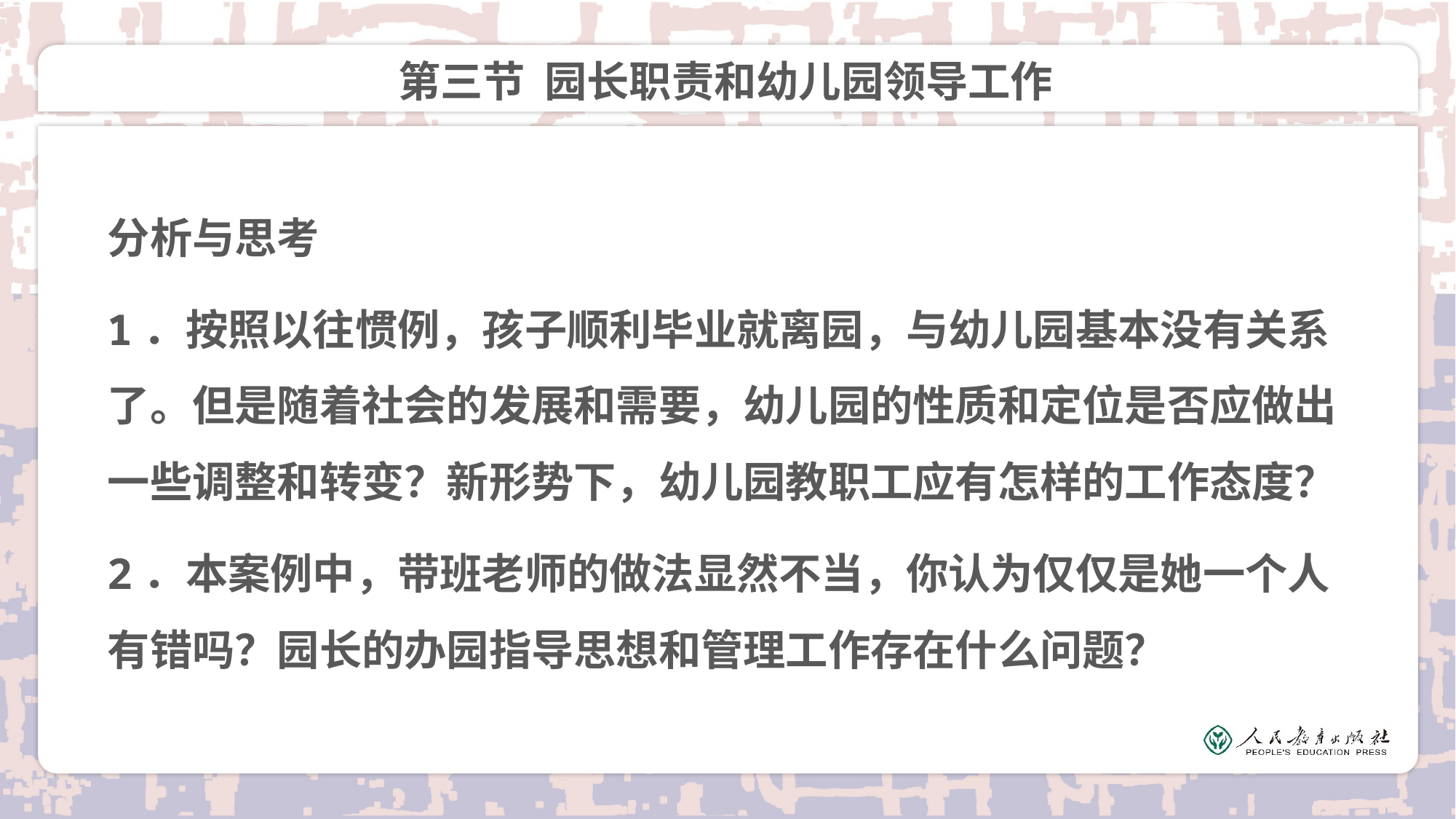

# 第三节  园长职责和幼儿园领导工作
分析与思考
1．按照以往惯例，孩子顺利毕业就离园，与幼儿园基本没有关系了。但是随着社会的发展和需要，幼儿园的性质和定位是否应做出一些调整和转变？新形势下，幼儿园教职工应有怎样的工作态度？
2．本案例中，带班老师的做法显然不当，你认为仅仅是她一个人有错吗？园长的办园指导思想和管理工作存在什么问题？